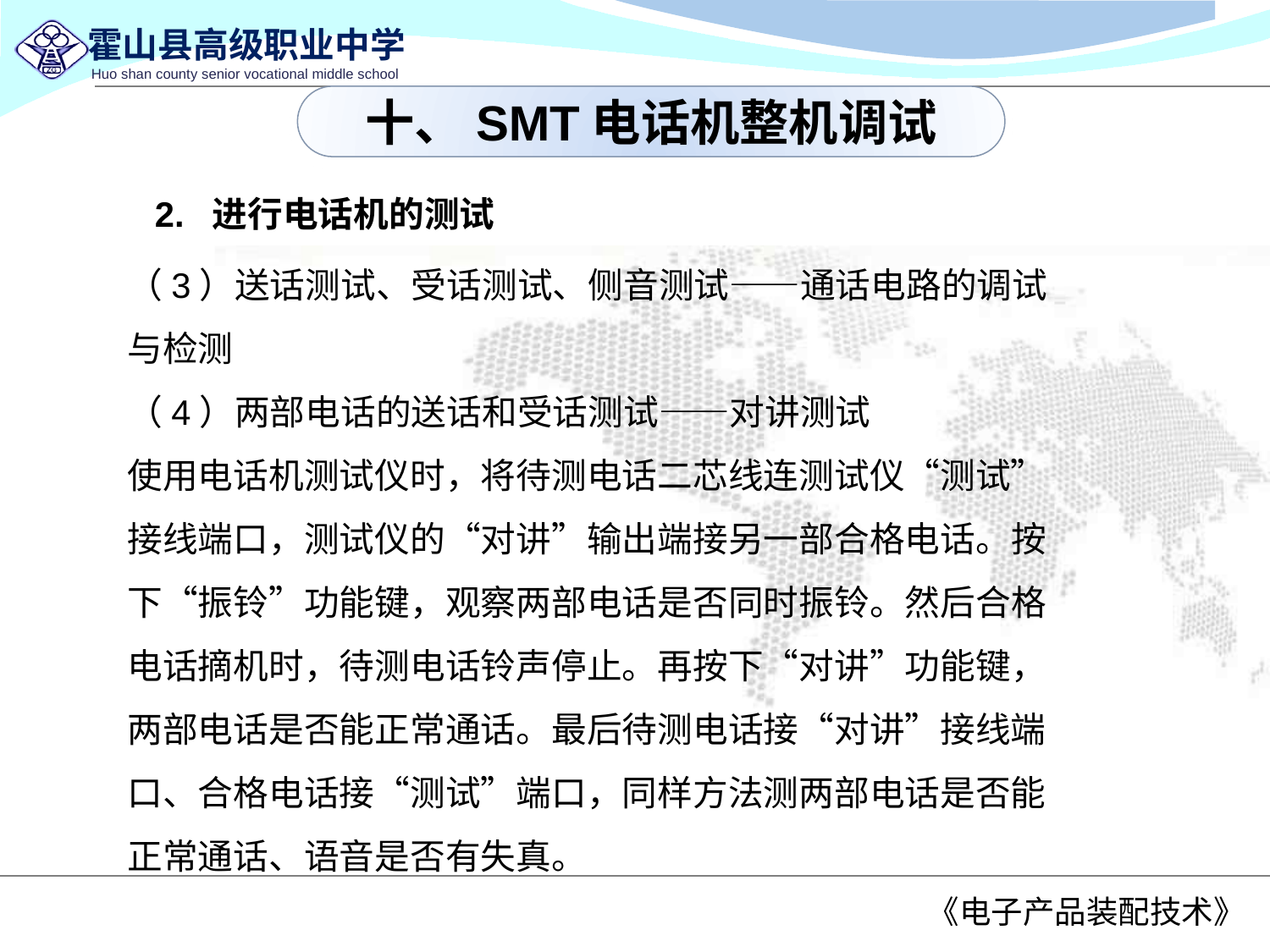

十、SMT电话机整机调试
2.  进行电话机的测试
（3）送话测试、受话测试、侧音测试——通话电路的调试与检测
（4）两部电话的送话和受话测试——对讲测试
使用电话机测试仪时，将待测电话二芯线连测试仪“测试”接线端口，测试仪的“对讲”输出端接另一部合格电话。按下“振铃”功能键，观察两部电话是否同时振铃。然后合格电话摘机时，待测电话铃声停止。再按下“对讲”功能键，两部电话是否能正常通话。最后待测电话接“对讲”接线端口、合格电话接“测试”端口，同样方法测两部电话是否能正常通话、语音是否有失真。